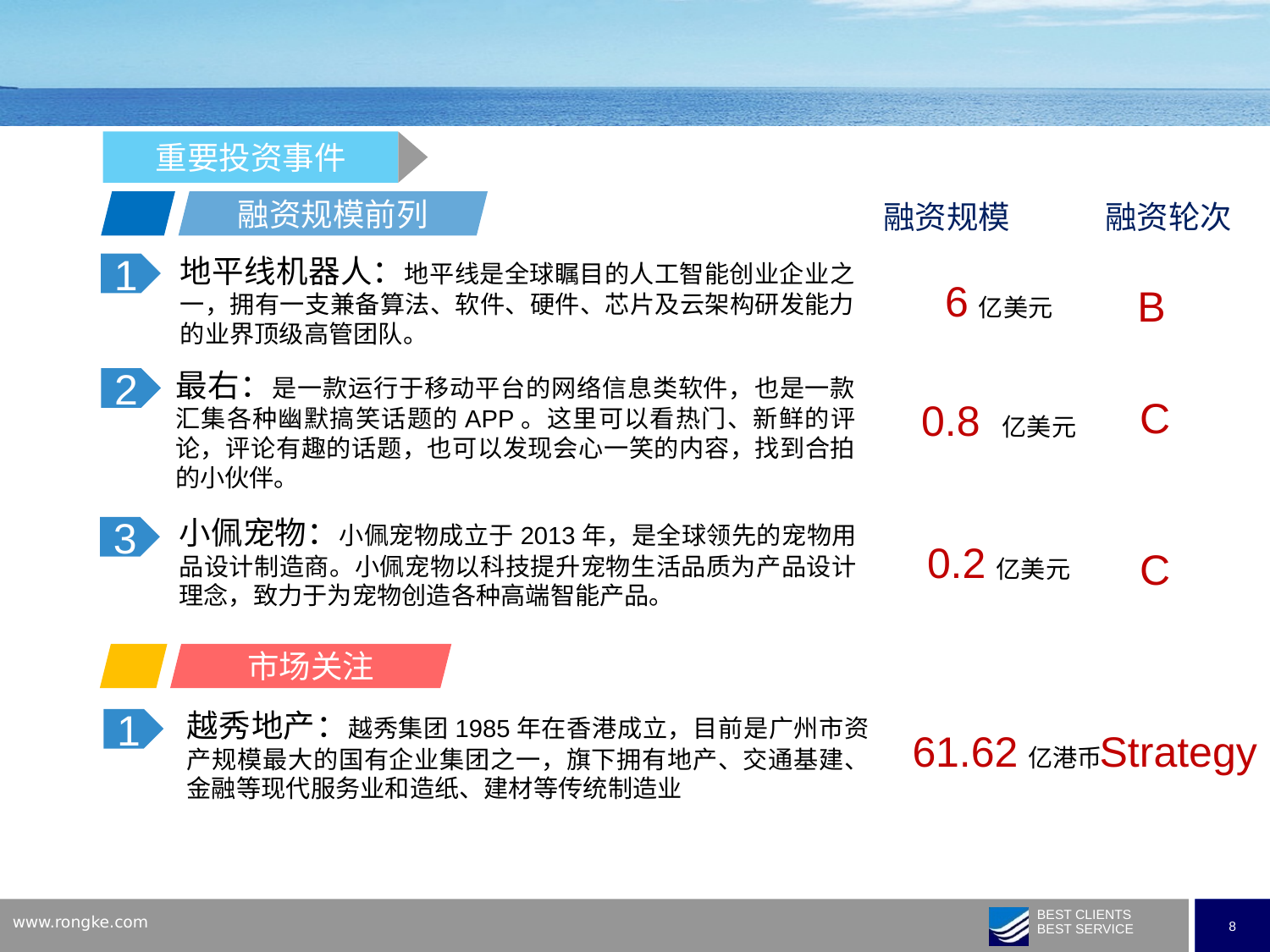

重要投资事件

融资规模前列
融资规模
融资轮次
地平线机器人：地平线是全球瞩目的人工智能创业企业之一，拥有一支兼备算法、软件、硬件、芯片及云架构研发能力的业界顶级高管团队。
1
6亿美元
B
最右：是一款运行于移动平台的网络信息类软件，也是一款汇集各种幽默搞笑话题的APP。这里可以看热门、新鲜的评论，评论有趣的话题，也可以发现会心一笑的内容，找到合拍的小伙伴。
2
C
0.8 亿美元
小佩宠物：小佩宠物成立于2013年，是全球领先的宠物用品设计制造商。小佩宠物以科技提升宠物生活品质为产品设计理念，致力于为宠物创造各种高端智能产品。
3
0.2亿美元
C

市场关注
越秀地产：越秀集团1985年在香港成立，目前是广州市资产规模最大的国有企业集团之一，旗下拥有地产、交通基建、金融等现代服务业和造纸、建材等传统制造业
1
61.62亿港币
Strategy